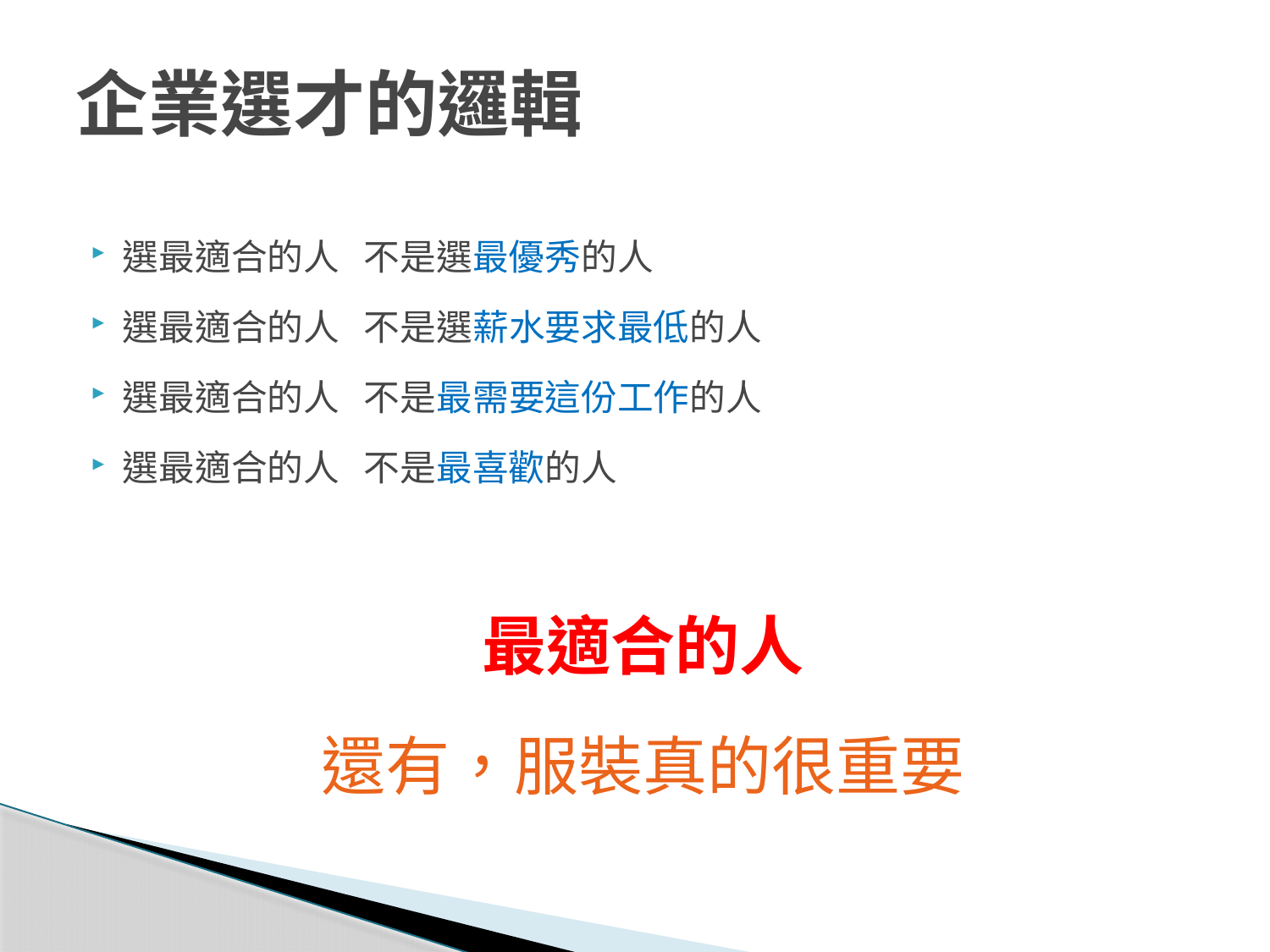

# 企業選才的邏輯
選最適合的人   不是選最優秀的人
選最適合的人   不是選薪水要求最低的人
選最適合的人   不是最需要這份工作的人
選最適合的人   不是最喜歡的人

最適合的人
還有，服裝真的很重要